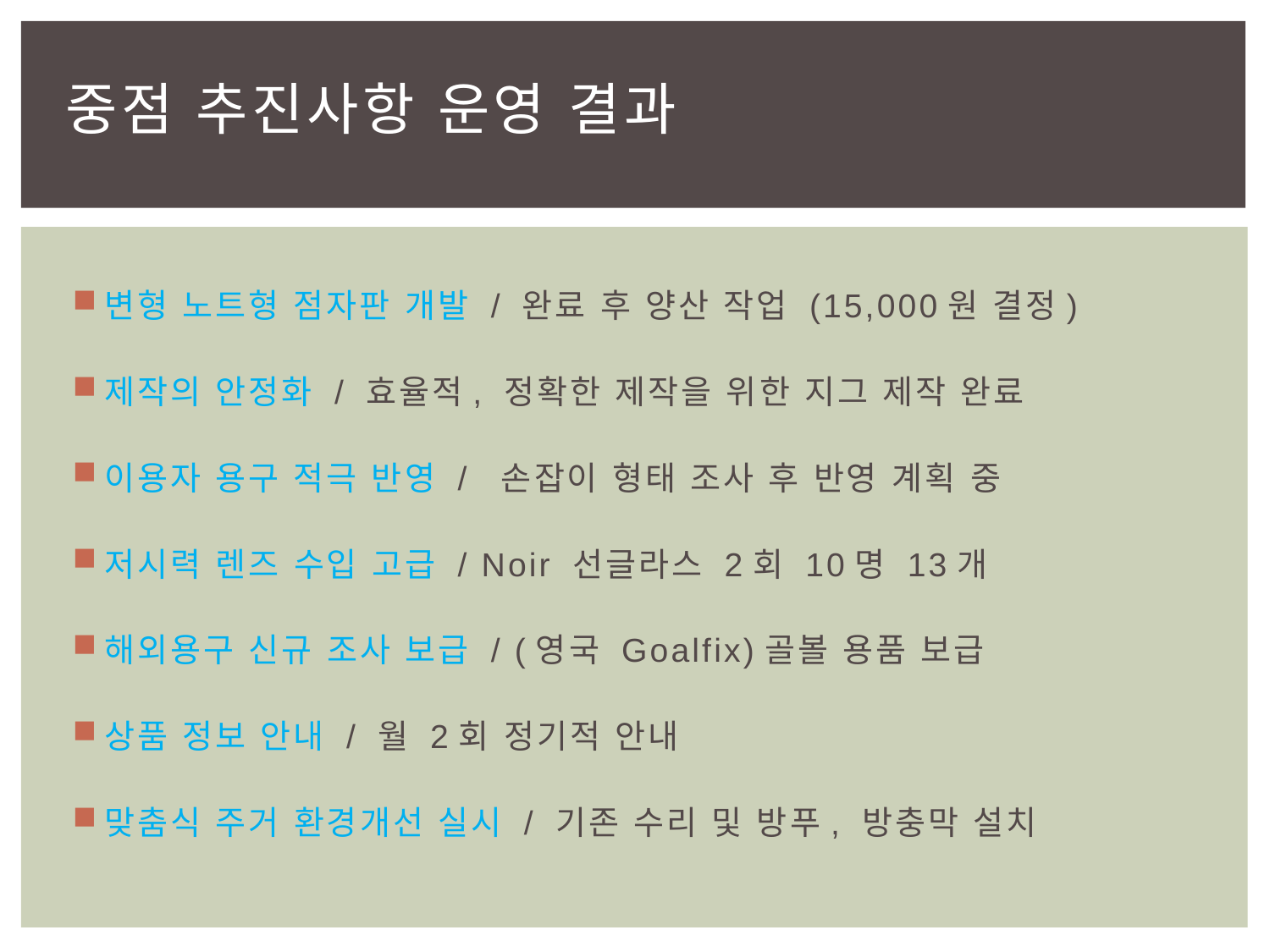

# 중점 추진사항 운영 결과
변형 노트형 점자판 개발 / 완료 후 양산 작업 (15,000원 결정)
제작의 안정화 / 효율적, 정확한 제작을 위한 지그 제작 완료
이용자 용구 적극 반영 /  손잡이 형태 조사 후 반영 계획 중
저시력 렌즈 수입 고급 / Noir 선글라스 2회 10명 13개
해외용구 신규 조사 보급 / (영국 Goalfix)골볼 용품 보급
상품 정보 안내 / 월 2회 정기적 안내
맞춤식 주거 환경개선 실시 / 기존 수리 및 방푸, 방충막 설치